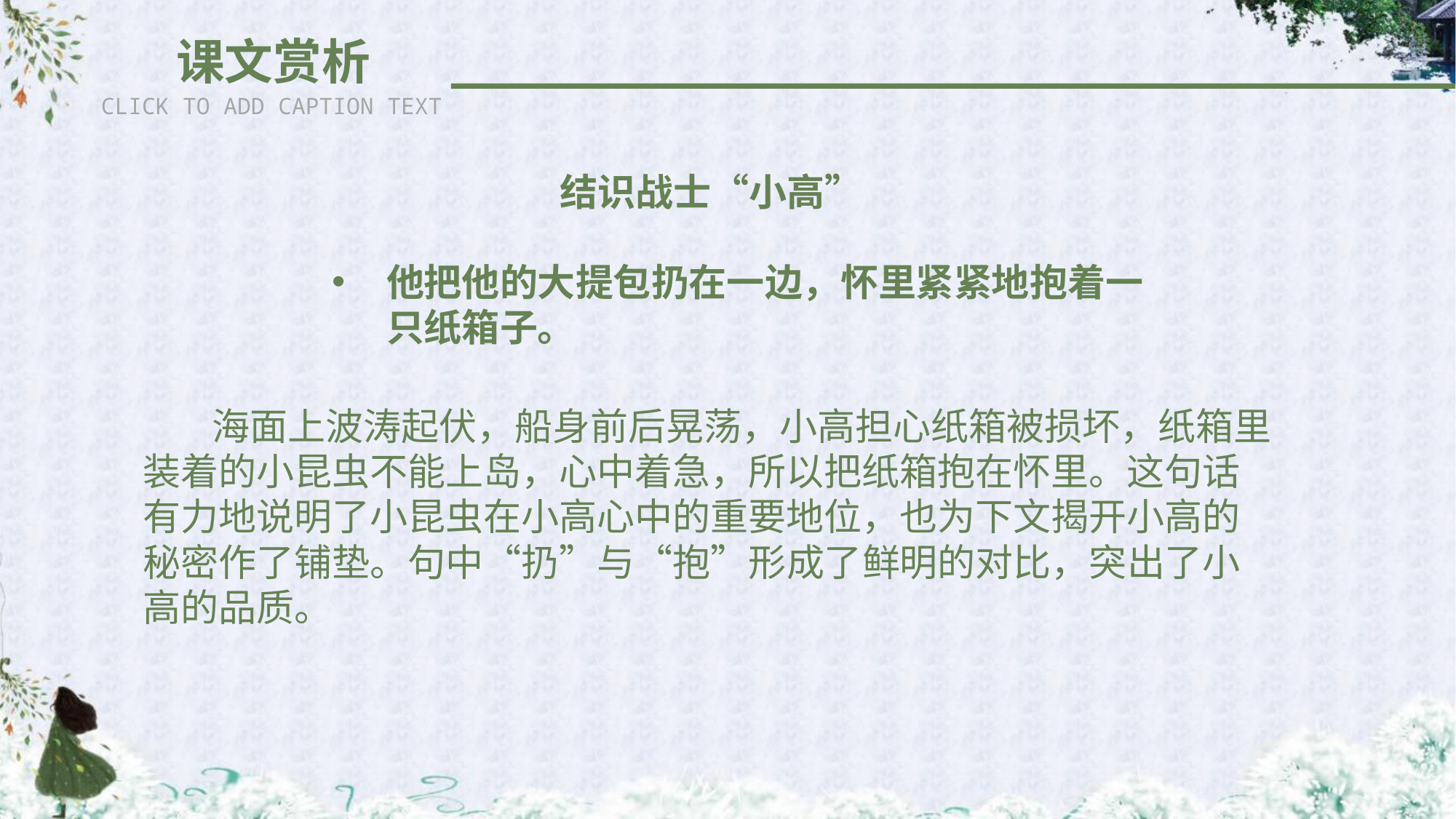

课文赏析

CLICK TO ADD CAPTION TEXT
结识战士“小高”
他把他的大提包扔在一边，怀里紧紧地抱着一只纸箱子。
       海面上波涛起伏，船身前后晃荡，小高担心纸箱被损坏，纸箱里装着的小昆虫不能上岛，心中着急，所以把纸箱抱在怀里。这句话有力地说明了小昆虫在小高心中的重要地位，也为下文揭开小高的秘密作了铺垫。句中“扔”与“抱”形成了鲜明的对比，突出了小高的品质。